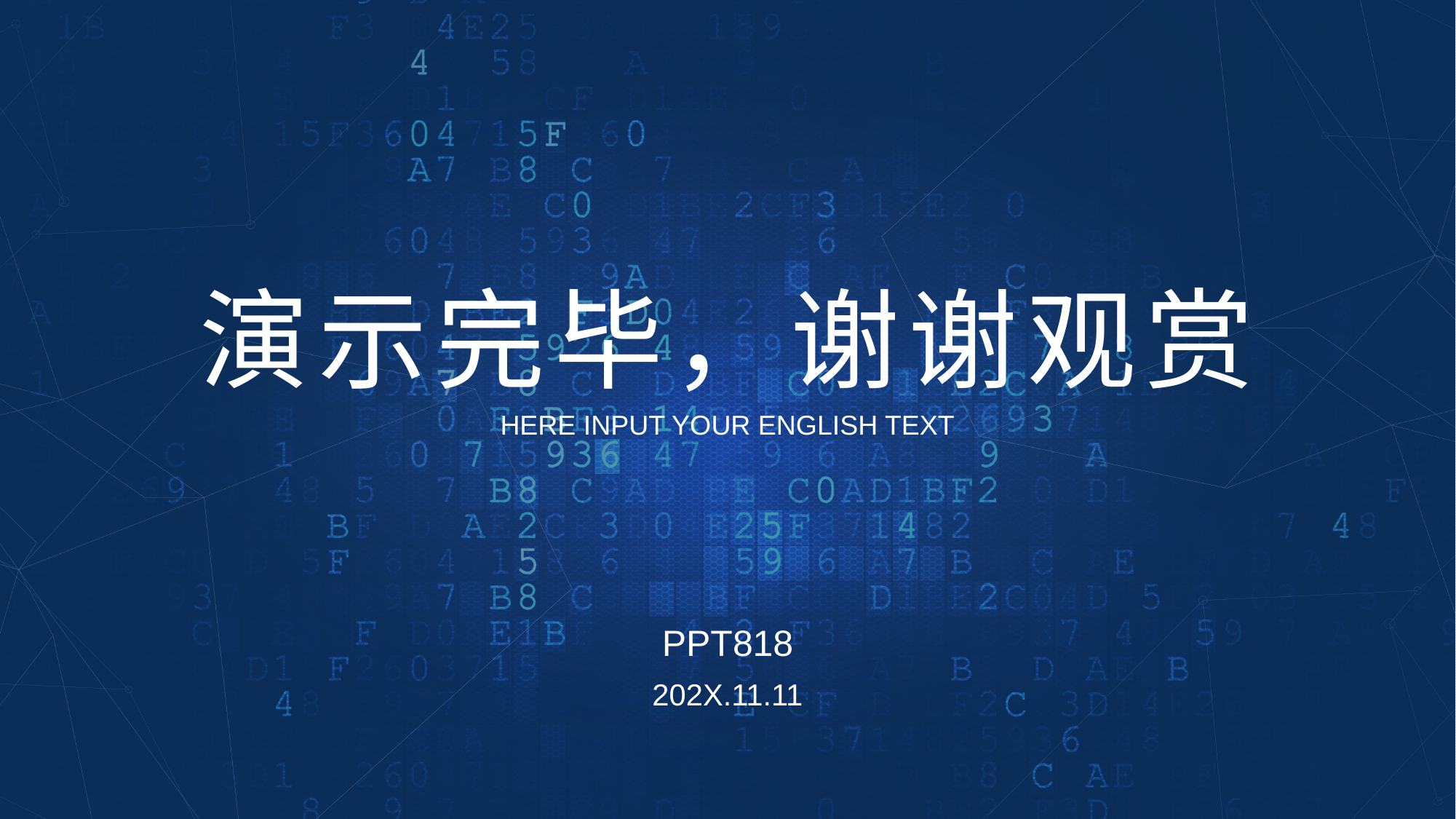

演示完毕，谢谢观赏
HERE INPUT YOUR ENGLISH TEXT
PPT818
202X.11.11